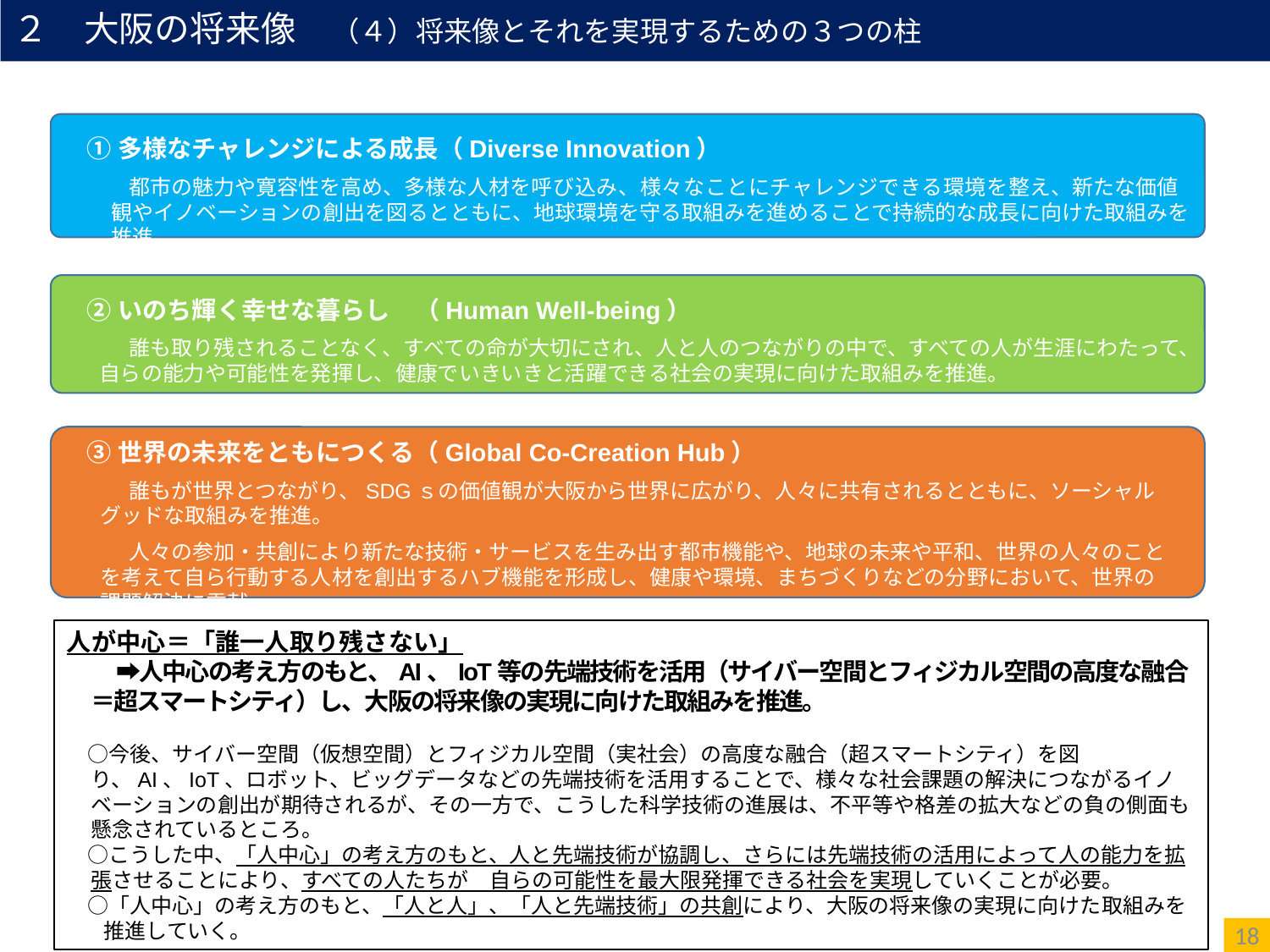

２　大阪の将来像　（４）将来像とそれを実現するための３つの柱

①多様なチャレンジによる成長（Diverse Innovation）
　　都市の魅力や寛容性を高め、多様な人材を呼び込み、様々なことにチャレンジできる環境を整え、新たな価値観やイノベーションの創出を図るとともに、地球環境を守る取組みを進めることで持続的な成長に向けた取組みを推進。

②いのち輝く幸せな暮らし　（Human Well-being）
　　誰も取り残されることなく、すべての命が大切にされ、人と人のつながりの中で、すべての人が生涯にわたって、自らの能力や可能性を発揮し、健康でいきいきと活躍できる社会の実現に向けた取組みを推進。

③世界の未来をともにつくる（Global Co-Creation Hub）
　　誰もが世界とつながり、SDGｓの価値観が大阪から世界に広がり、人々に共有されるとともに、ソーシャルグッドな取組みを推進。
　　人々の参加・共創により新たな技術・サービスを生み出す都市機能や、地球の未来や平和、世界の人々のことを考えて自ら行動する人材を創出するハブ機能を形成し、健康や環境、まちづくりなどの分野において、世界の課題解決に貢献。
人が中心＝「誰一人取り残さない」
　　➡人中心の考え方のもと、AI、IoT等の先端技術を活用（サイバー空間とフィジカル空間の高度な融合＝超スマートシティ）し、大阪の将来像の実現に向けた取組みを推進。

　○今後、サイバー空間（仮想空間）とフィジカル空間（実社会）の高度な融合（超スマートシティ）を図り、AI、IoT、ロボット、ビッグデータなどの先端技術を活用することで、様々な社会課題の解決につながるイノベーションの創出が期待されるが、その一方で、こうした科学技術の進展は、不平等や格差の拡大などの負の側面も懸念されているところ。
　○こうした中、「人中心」の考え方のもと、人と先端技術が協調し、さらには先端技術の活用によって人の能力を拡張させることにより、すべての人たちが　自らの可能性を最大限発揮できる社会を実現していくことが必要。
　○「人中心」の考え方のもと、「人と人」、「人と先端技術」の共創により、大阪の将来像の実現に向けた取組みを推進していく。
18